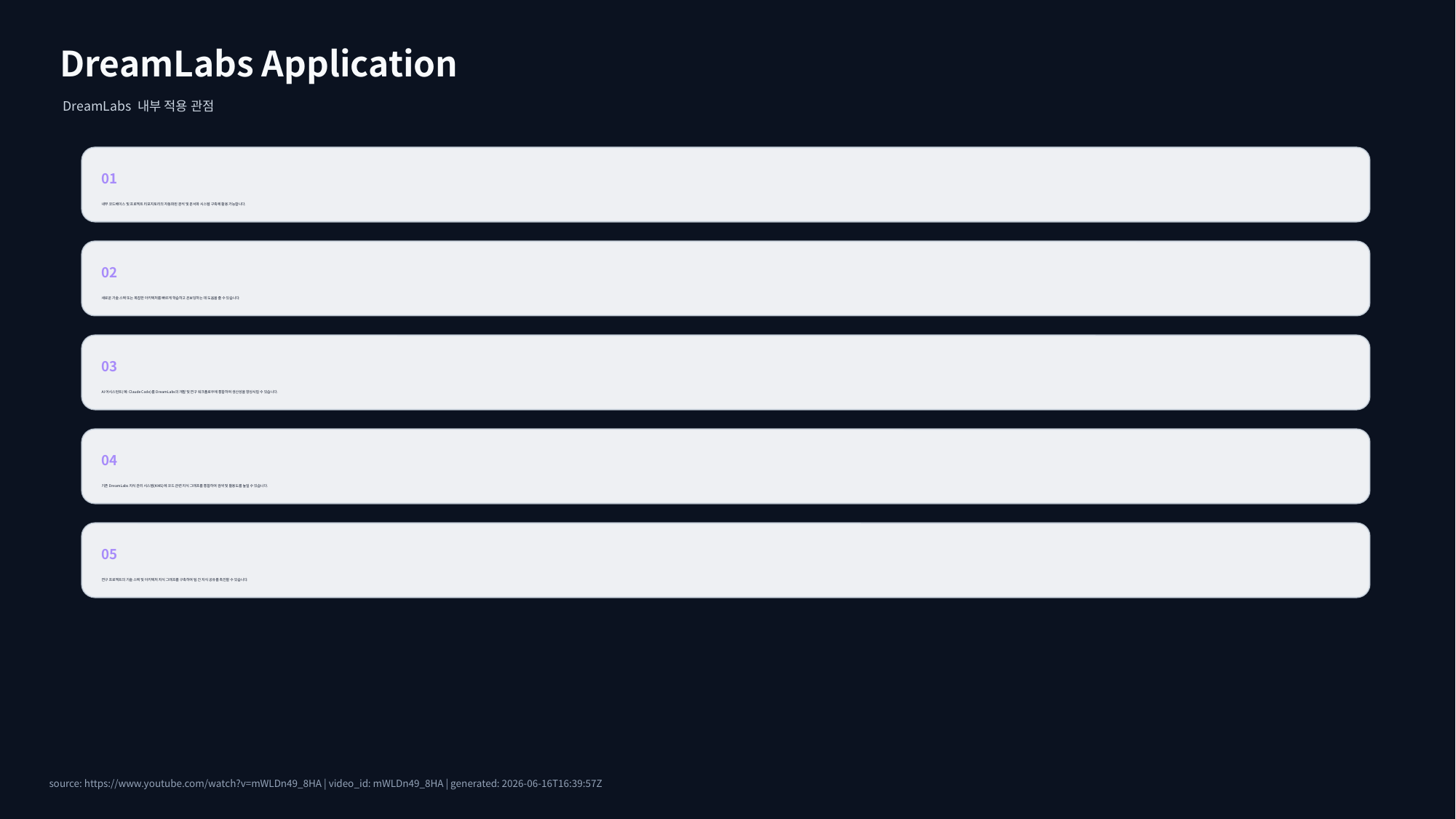

DreamLabs Application
DreamLabs 내부 적용 관점

01
내부 코드베이스 및 프로젝트 리포지토리의 자동화된 분석 및 문서화 시스템 구축에 활용 가능합니다.

02
새로운 기술 스택 또는 복잡한 아키텍처를 빠르게 학습하고 온보딩하는 데 도움을 줄 수 있습니다.

03
AI 어시스턴트(예: Claude Code)를 DreamLabs의 개발 및 연구 워크플로우에 통합하여 생산성을 향상시킬 수 있습니다.

04
기존 DreamLabs 지식 관리 시스템(KMS)에 코드 관련 지식 그래프를 통합하여 검색 및 활용도를 높일 수 있습니다.

05
연구 프로젝트의 기술 스택 및 아키텍처 지식 그래프를 구축하여 팀 간 지식 공유를 촉진할 수 있습니다.
source: https://www.youtube.com/watch?v=mWLDn49_8HA | video_id: mWLDn49_8HA | generated: 2026-06-16T16:39:57Z